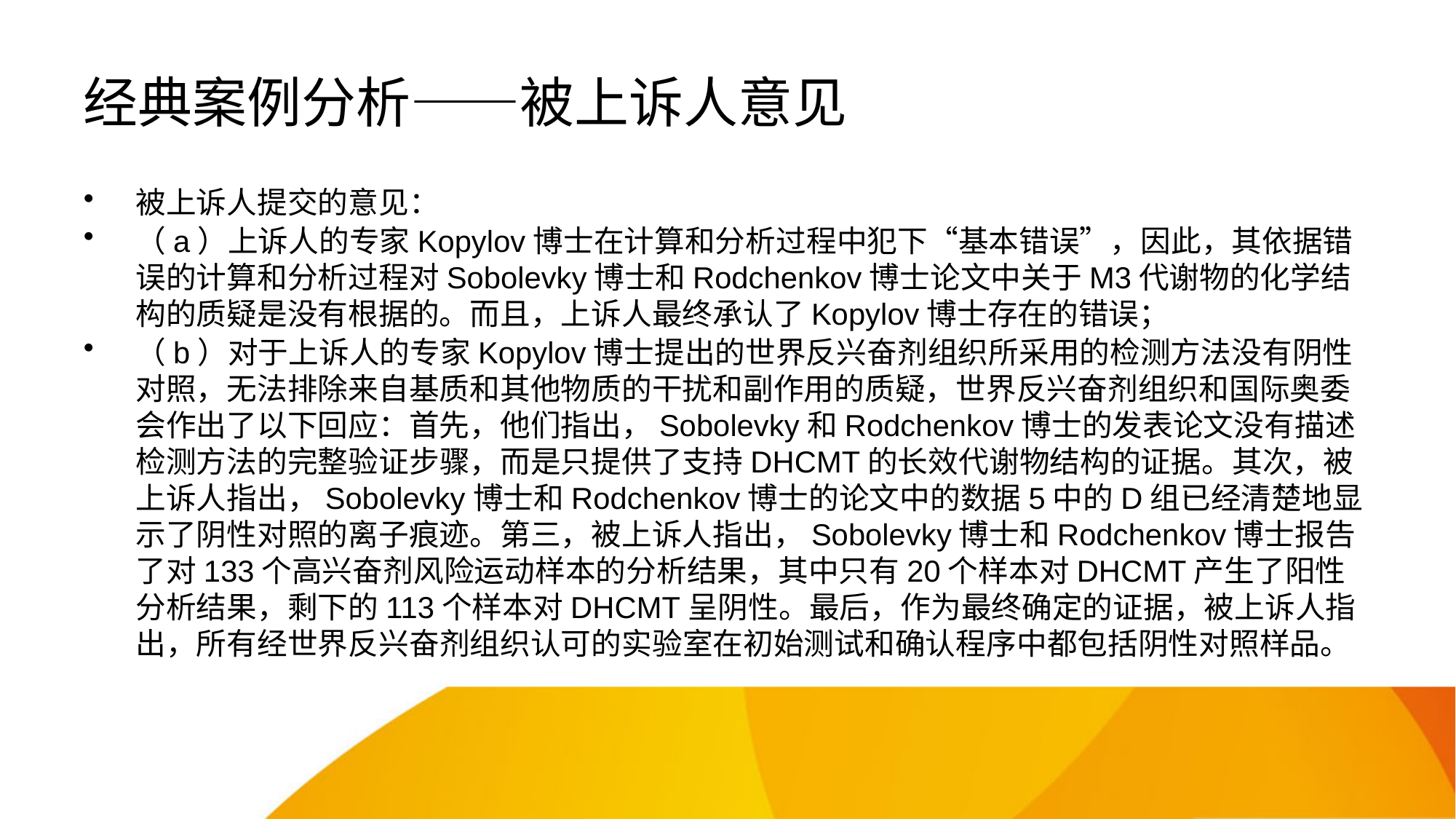

# 经典案例分析——被上诉人意见
被上诉人提交的意见：
（a）上诉人的专家Kopylov博士在计算和分析过程中犯下“基本错误”，因此，其依据错误的计算和分析过程对Sobolevky博士和Rodchenkov博士论文中关于M3代谢物的化学结构的质疑是没有根据的。而且，上诉人最终承认了Kopylov博士存在的错误；
（b）对于上诉人的专家Kopylov博士提出的世界反兴奋剂组织所采用的检测方法没有阴性对照，无法排除来自基质和其他物质的干扰和副作用的质疑，世界反兴奋剂组织和国际奥委会作出了以下回应：首先，他们指出，Sobolevky和Rodchenkov博士的发表论文没有描述检测方法的完整验证步骤，而是只提供了支持DHCMT的长效代谢物结构的证据。其次，被上诉人指出，Sobolevky博士和Rodchenkov博士的论文中的数据5中的D组已经清楚地显示了阴性对照的离子痕迹。第三，被上诉人指出，Sobolevky博士和Rodchenkov博士报告了对133个高兴奋剂风险运动样本的分析结果，其中只有20个样本对DHCMT产生了阳性分析结果，剩下的113个样本对DHCMT呈阴性。最后，作为最终确定的证据，被上诉人指出，所有经世界反兴奋剂组织认可的实验室在初始测试和确认程序中都包括阴性对照样品。